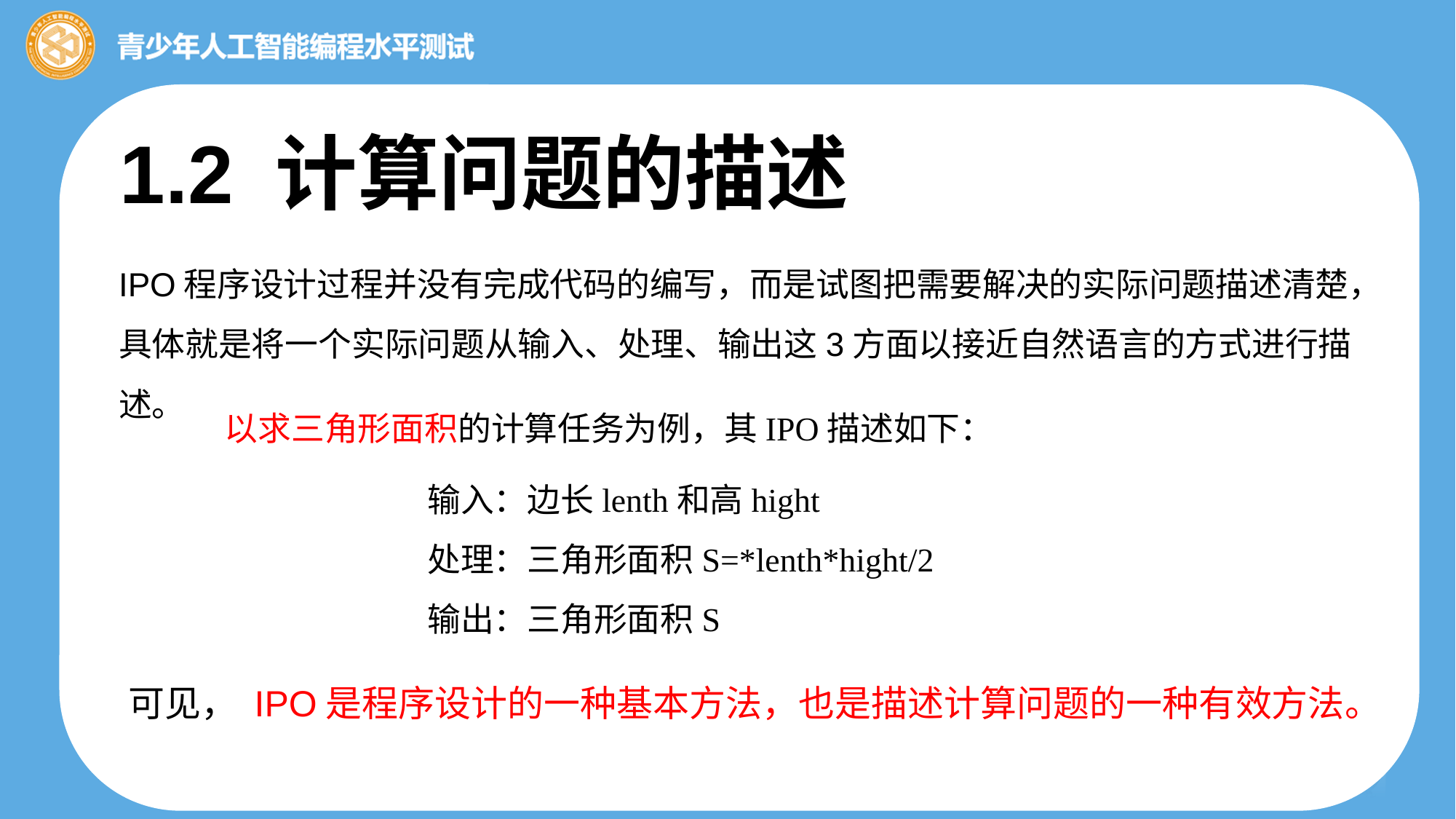

1.2 计算问题的描述
IPO程序设计过程并没有完成代码的编写，而是试图把需要解决的实际问题描述清楚，具体就是将一个实际问题从输入、处理、输出这3方面以接近自然语言的方式进行描述。
以求三角形面积的计算任务为例，其IPO描述如下：
输入：边长lenth和高hight
处理：三角形面积S=*lenth*hight/2
输出：三角形面积S
可见， IPO是程序设计的一种基本方法，也是描述计算问题的一种有效方法。